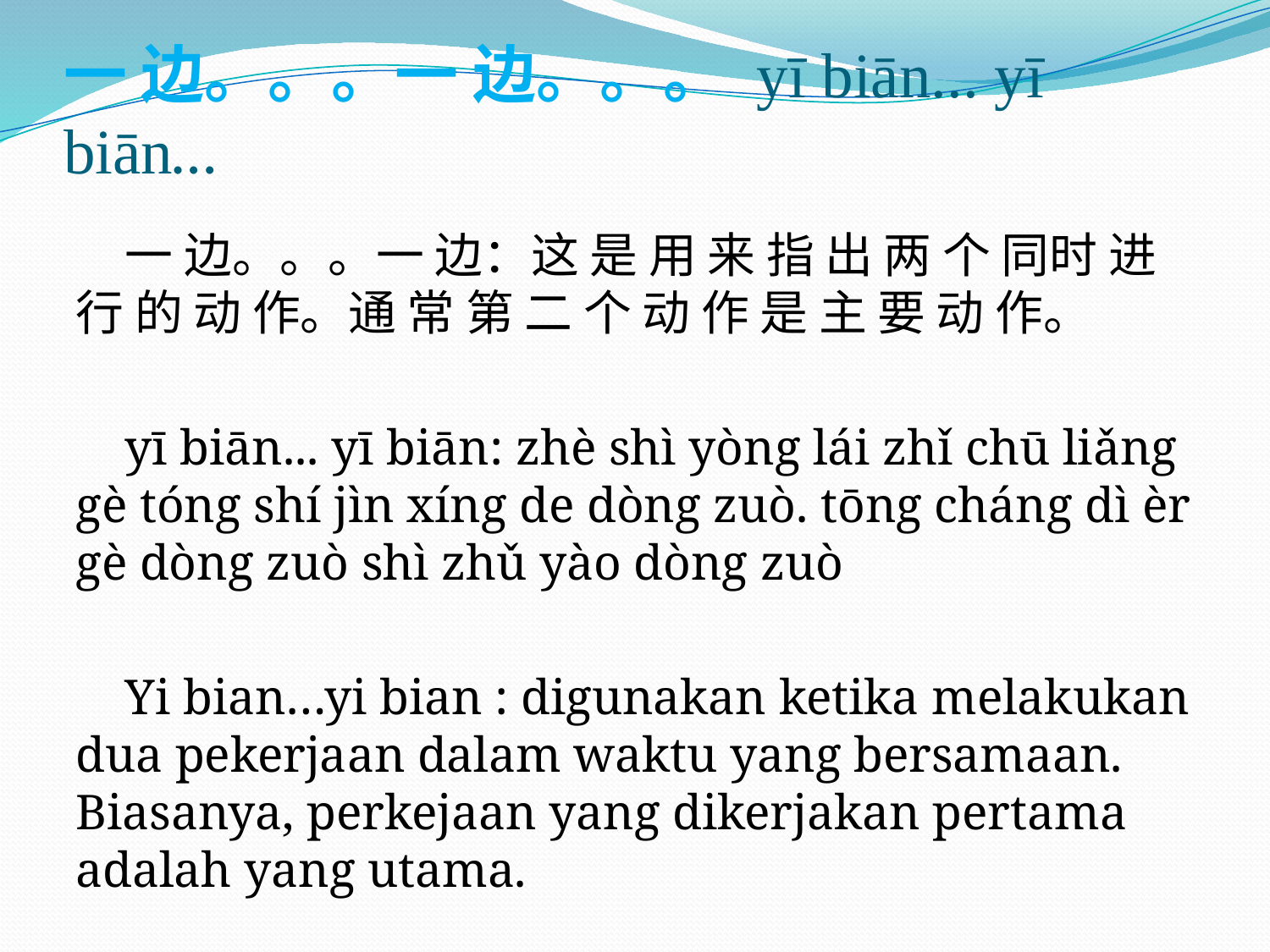

# 一 边。。。一 边。。。 yī biān... yī biān…
一 边。。。一 边：这 是 用 来 指 出 两 个 同时 进 行 的 动 作。通 常 第 二 个 动 作 是 主 要 动 作。

yī biān... yī biān: zhè shì yòng lái zhǐ chū liǎng gè tóng shí jìn xíng de dòng zuò. tōng cháng dì èr gè dòng zuò shì zhǔ yào dòng zuò

Yi bian…yi bian : digunakan ketika melakukan dua pekerjaan dalam waktu yang bersamaan. Biasanya, perkejaan yang dikerjakan pertama adalah yang utama.